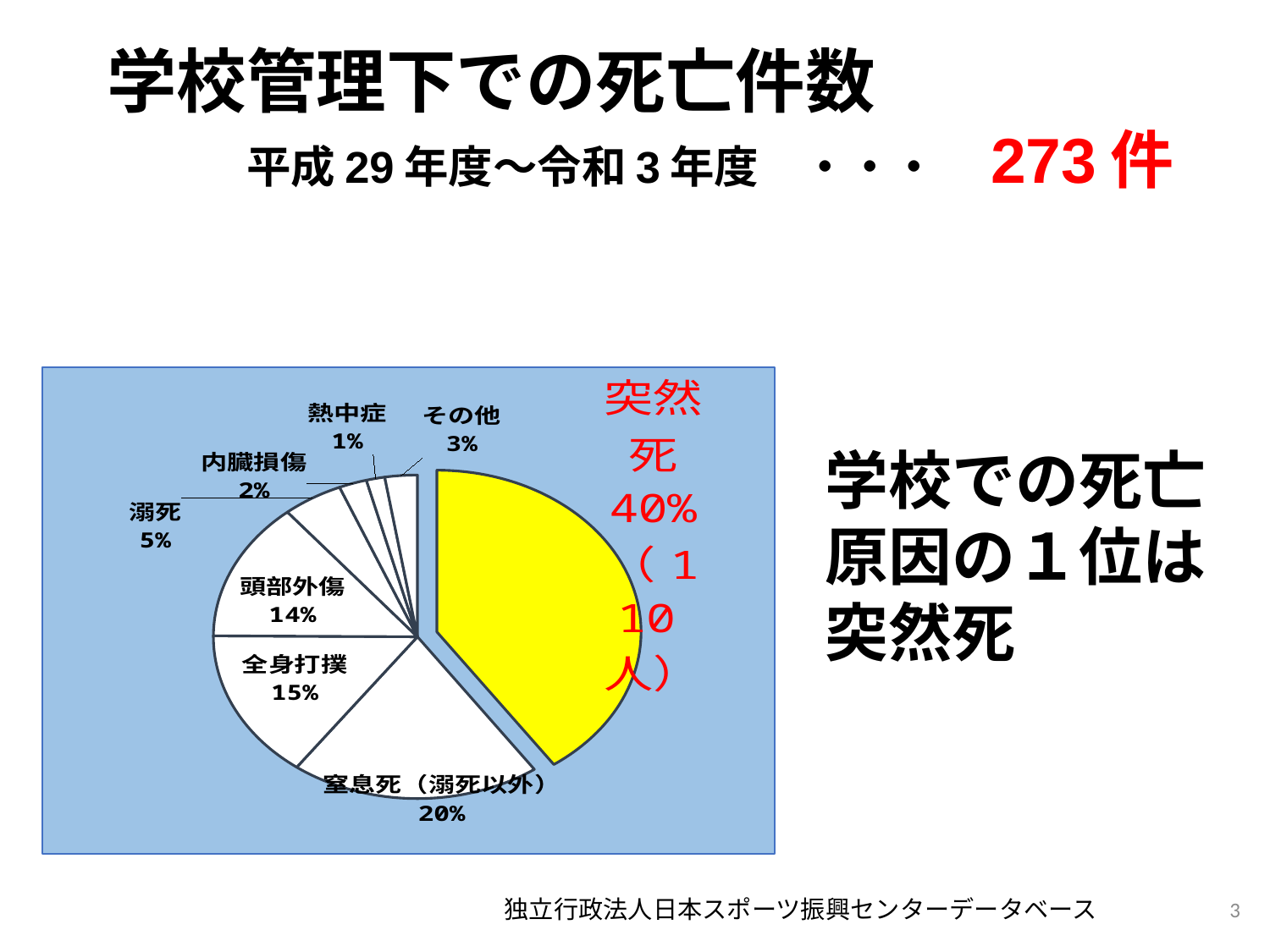

# 学校管理下での死亡件数 　　平成29年度～令和3年度　・・・　273件

### Chart

| Category |  |
|---|---|
| 突然死 | 110.0 |
| 窒息死（溺死以外） | 54.0 |
| 全身打撲 | 41.0 |
| 頭部外傷 | 38.0 |
| 溺死 | 13.0 |
| 内臓損傷 | 6.0 |
| 熱中症 | 4.0 |
| その他 | 7.0 |
学校での死亡原因の１位は
突然死
3
独立行政法人日本スポーツ振興センターデータベース